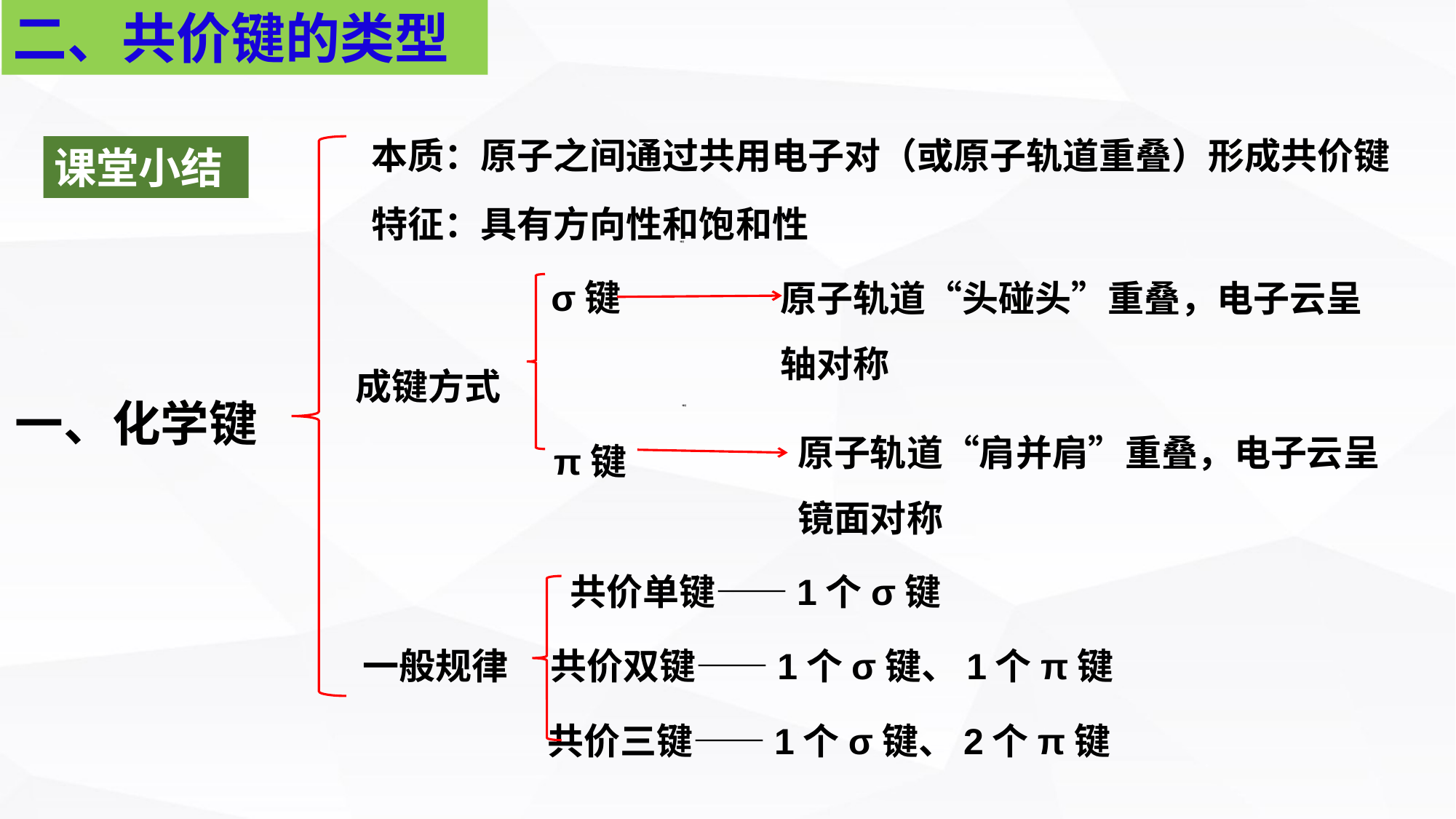

二、共价键的类型
本质：原子之间通过共用电子对（或原子轨道重叠）形成共价键

课堂小结
特征：具有方向性和饱和性
特征
σ键
原子轨道“头碰头”重叠，电子云呈轴对称

成键方式
一、化学键
特征
原子轨道“肩并肩”重叠，电子云呈镜面对称
π键
共价单键——1个σ键

一般规律
共价双键——1个σ键、1个π键
共价三键——1个σ键、2个π键